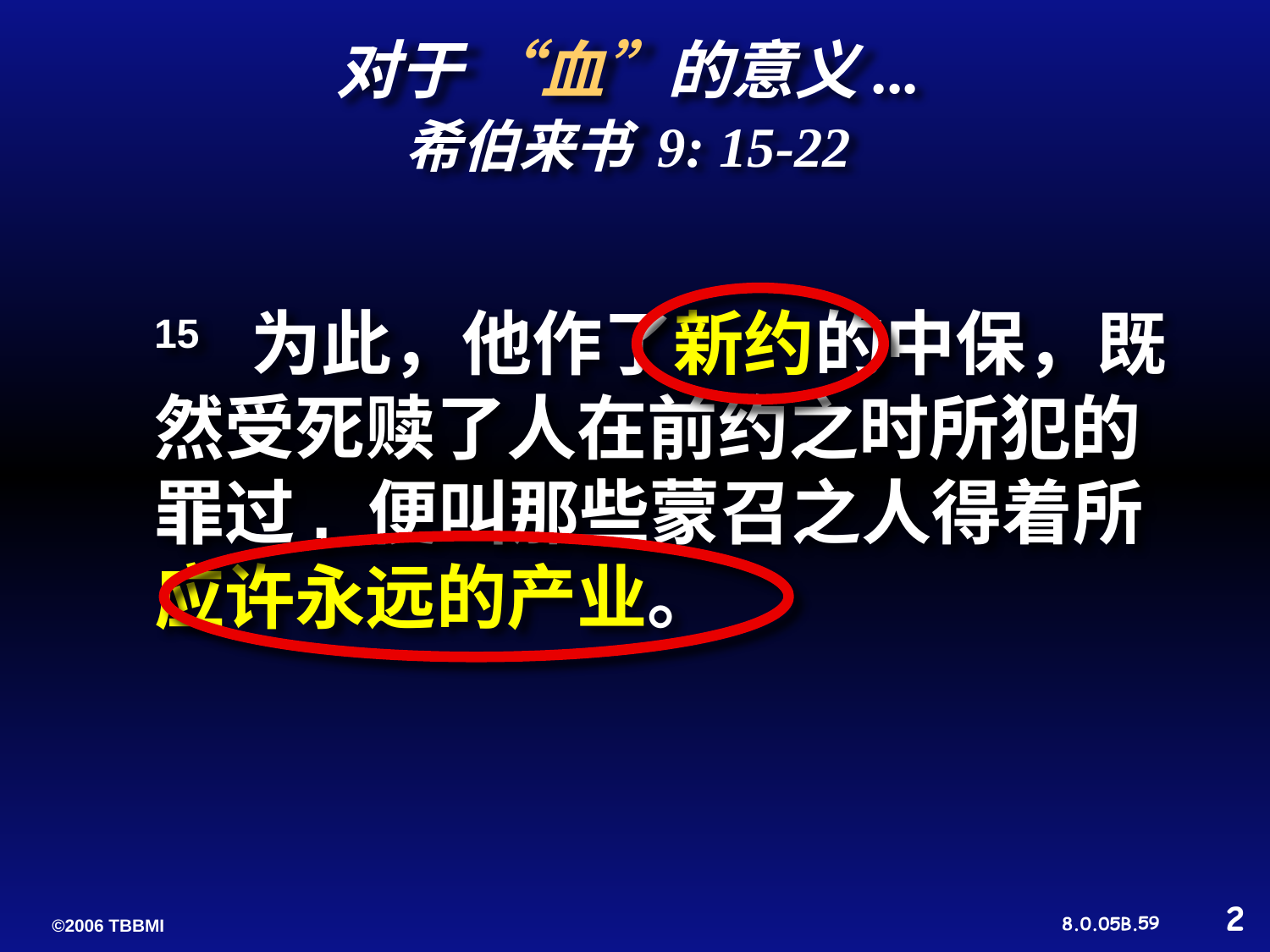

对于 “血”的意义...
希伯来书 9: 15-22

15   为此，他作了新约的中保，既然受死赎了人在前约之时所犯的罪过, 便叫那些蒙召之人得着所应许永远的产业。

2

59